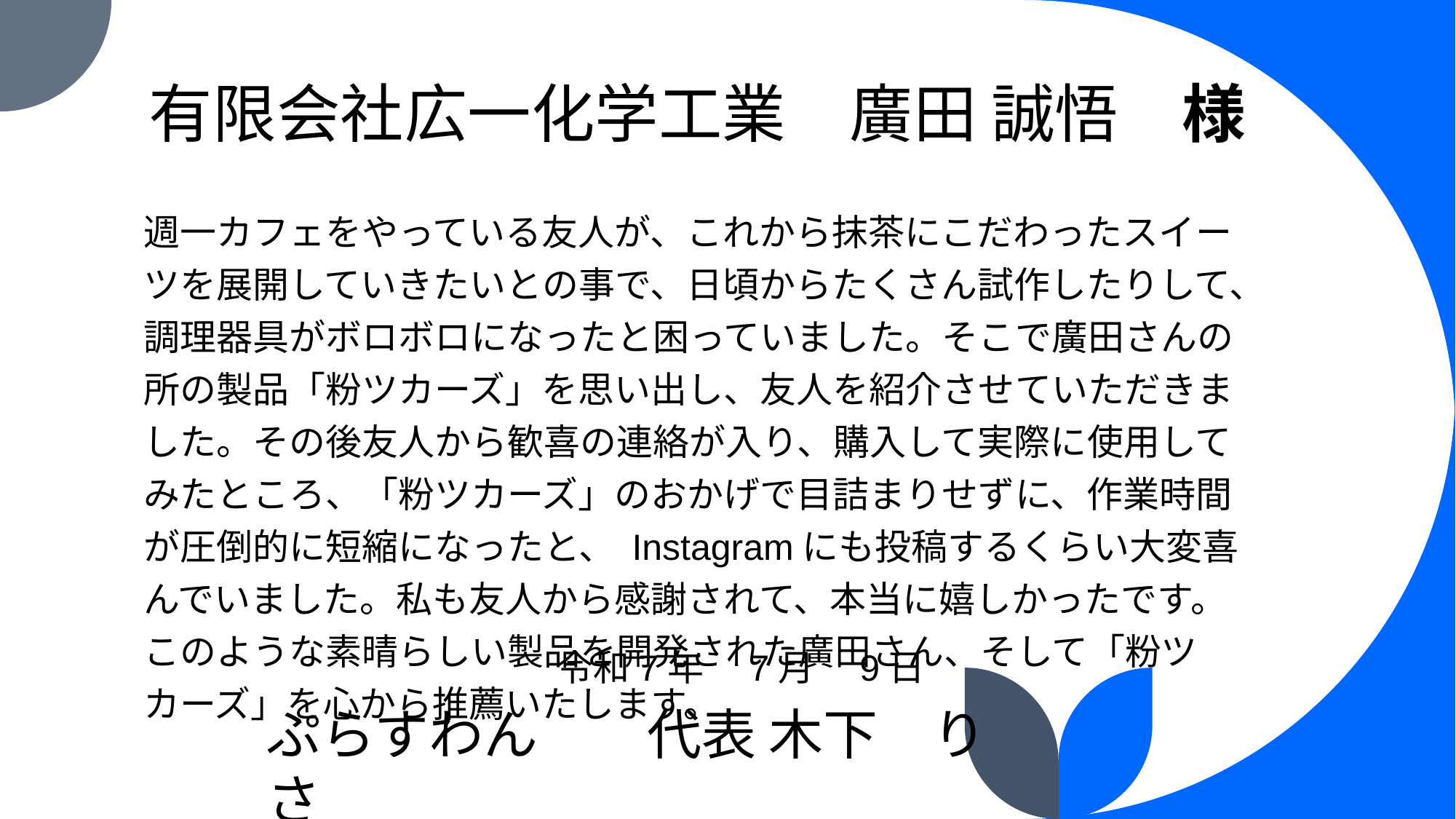

# 有限会社広一化学工業　廣田 誠悟　様
週一カフェをやっている友人が、これから抹茶にこだわったスイーツを展開していきたいとの事で、日頃からたくさん試作したりして、調理器具がボロボロになったと困っていました。そこで廣田さんの所の製品「粉ツカーズ」を思い出し、友人を紹介させていただきました。その後友人から歓喜の連絡が入り、購入して実際に使用してみたところ、「粉ツカーズ」のおかげで目詰まりせずに、作業時間が圧倒的に短縮になったと、 Instagramにも投稿するくらい大変喜んでいました。私も友人から感謝されて、本当に嬉しかったです。このような素晴らしい製品を開発された廣田さん、そして「粉ツカーズ」を心から推薦いたします。
令和7年　7月　9日
ぷらすわん　　代表 木下　りさ